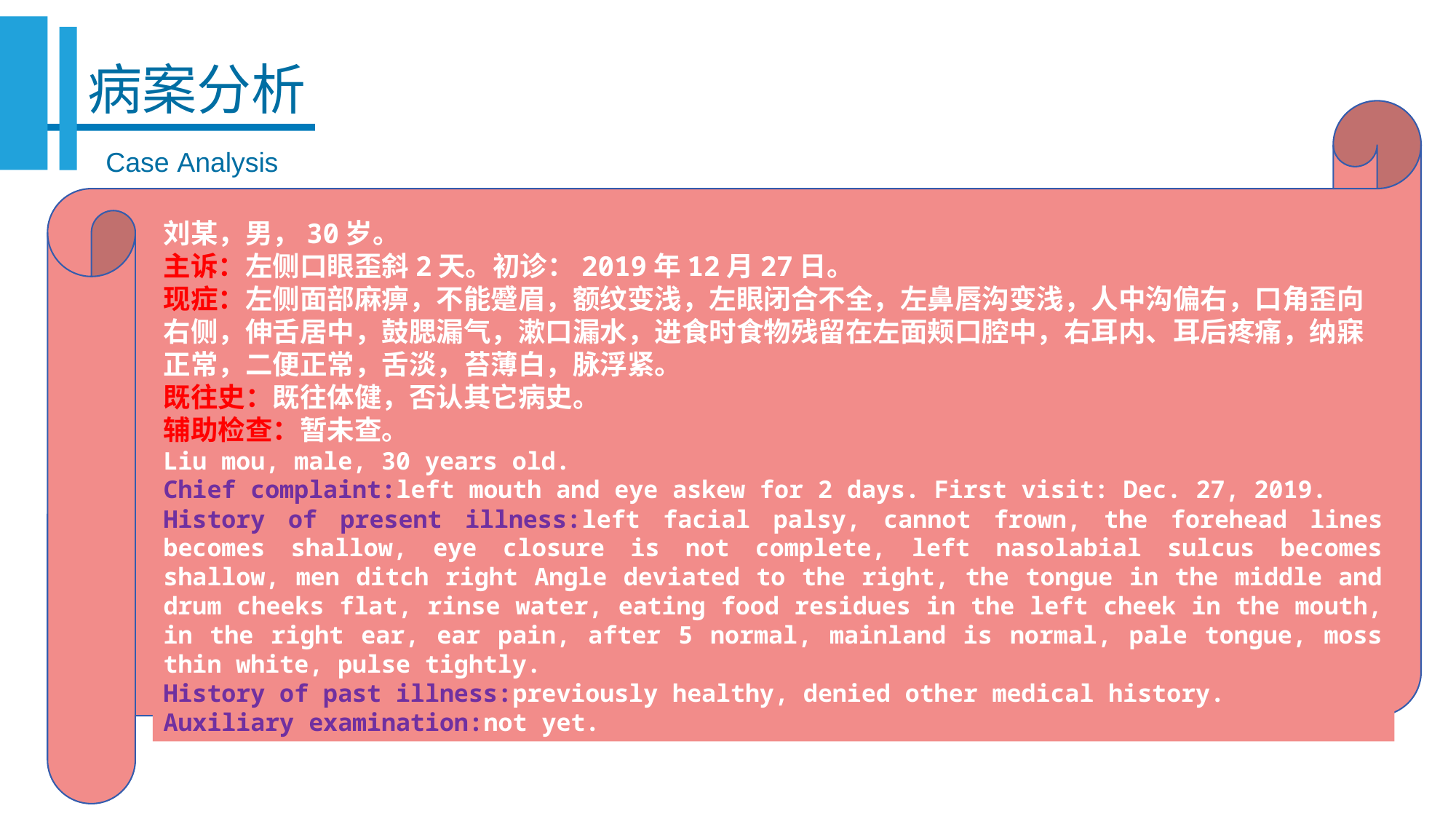

病案分析

刘某，男，30岁。
主诉：左侧口眼歪斜2天。初诊：2019年12月27日。
现症：左侧面部麻痹，不能蹙眉，额纹变浅，左眼闭合不全，左鼻唇沟变浅，人中沟偏右，口角歪向右侧，伸舌居中，鼓腮漏气，漱口漏水，进食时食物残留在左面颊口腔中，右耳内、耳后疼痛，纳寐正常，二便正常，舌淡，苔薄白，脉浮紧。
既往史：既往体健，否认其它病史。
辅助检查：暂未查。
Liu mou, male, 30 years old.
Chief complaint:left mouth and eye askew for 2 days. First visit: Dec. 27, 2019.
History of present illness:left facial palsy, cannot frown, the forehead lines becomes shallow, eye closure is not complete, left nasolabial sulcus becomes shallow, men ditch right Angle deviated to the right, the tongue in the middle and drum cheeks flat, rinse water, eating food residues in the left cheek in the mouth, in the right ear, ear pain, after 5 normal, mainland is normal, pale tongue, moss thin white, pulse tightly.
History of past illness:previously healthy, denied other medical history.
Auxiliary examination:not yet.
Case Analysis
天有
三宝